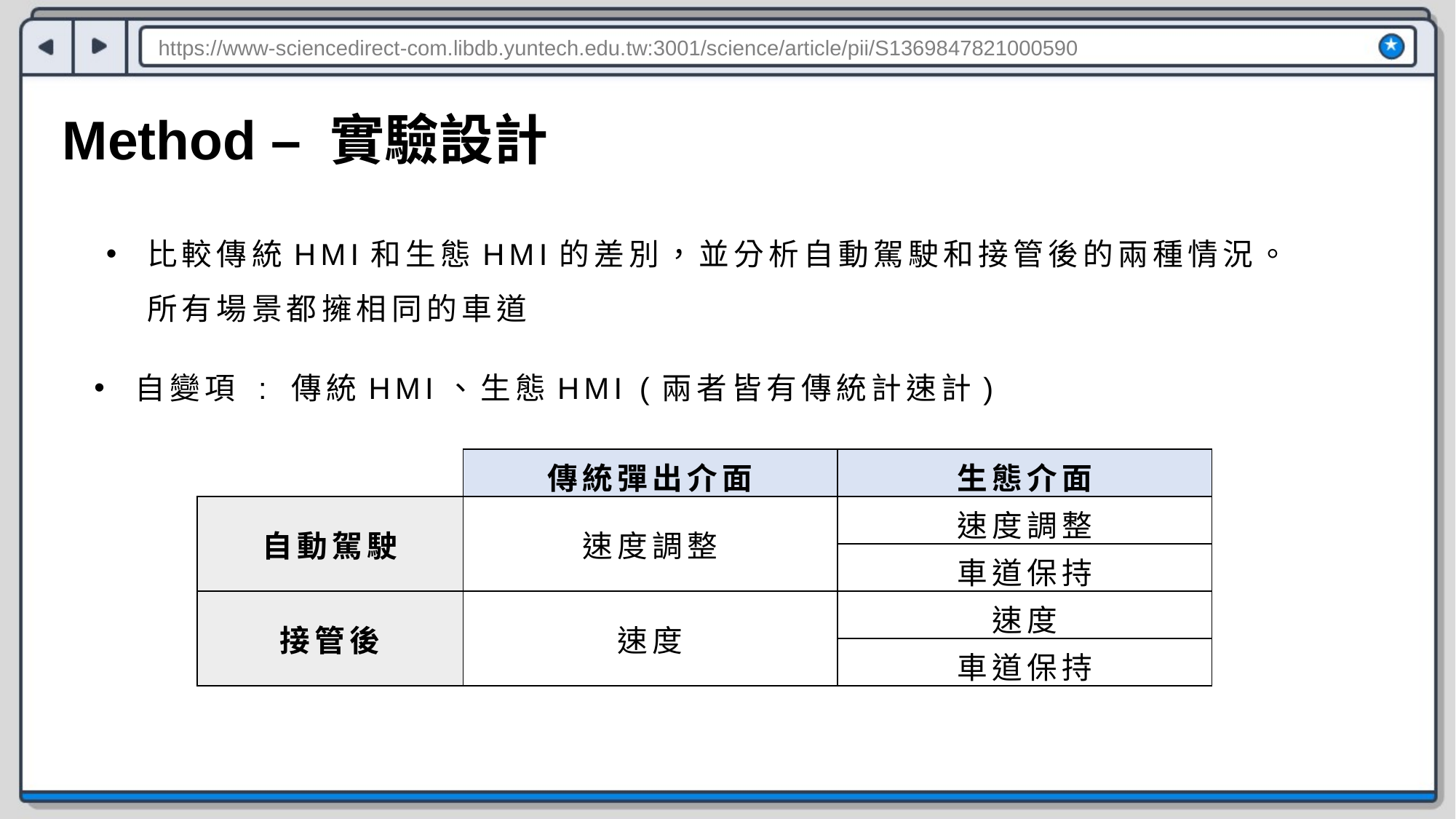

https://www-sciencedirect-com.libdb.yuntech.edu.tw:3001/science/article/pii/S1369847821000590
Method – 實驗設計
比較傳統HMI和生態HMI的差別，並分析自動駕駛和接管後的兩種情況。所有場景都擁相同的車道
自變項 : 傳統HMI、生態HMI (兩者皆有傳統計速計)
|  | 傳統彈出介面 | 生態介面 |
| --- | --- | --- |
| 自動駕駛 | 速度調整 | 速度調整 |
|  |  | 車道保持 |
| 接管後 | 速度 | 速度 |
|  |  | 車道保持 |